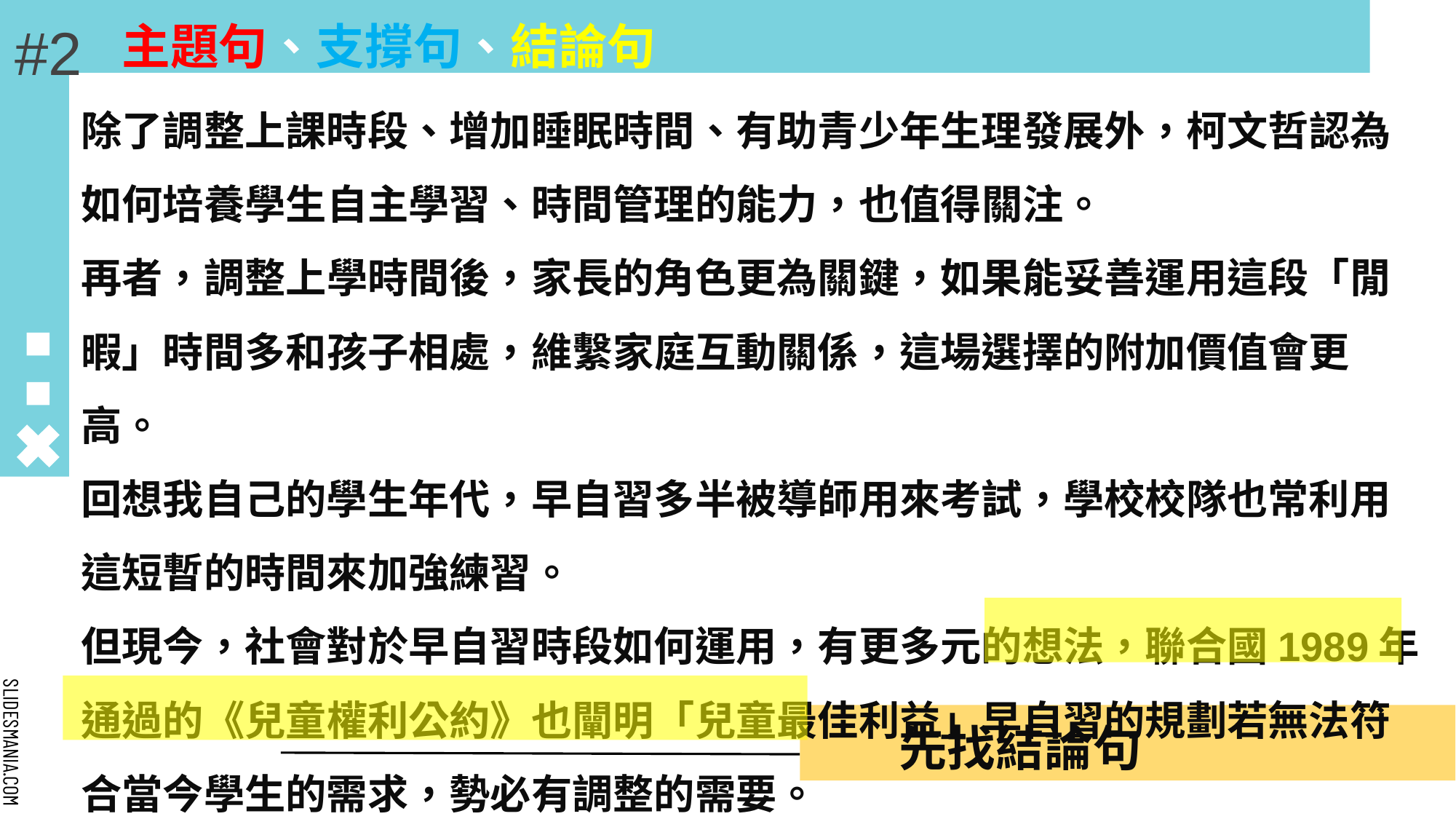

# #2
主題句、支撐句、結論句
除了調整上課時段、增加睡眠時間、有助青少年生理發展外，柯文哲認為如何培養學生自主學習、時間管理的能力，也值得關注。
再者，調整上學時間後，家長的角色更為關鍵，如果能妥善運用這段「閒暇」時間多和孩子相處，維繫家庭互動關係，這場選擇的附加價值會更高。
回想我自己的學生年代，早自習多半被導師用來考試，學校校隊也常利用這短暫的時間來加強練習。
但現今，社會對於早自習時段如何運用，有更多元的想法，聯合國1989年通過的《兒童權利公約》也闡明「兒童最佳利益」早自習的規劃若無法符合當今學生的需求，勢必有調整的需要。

先找結論句